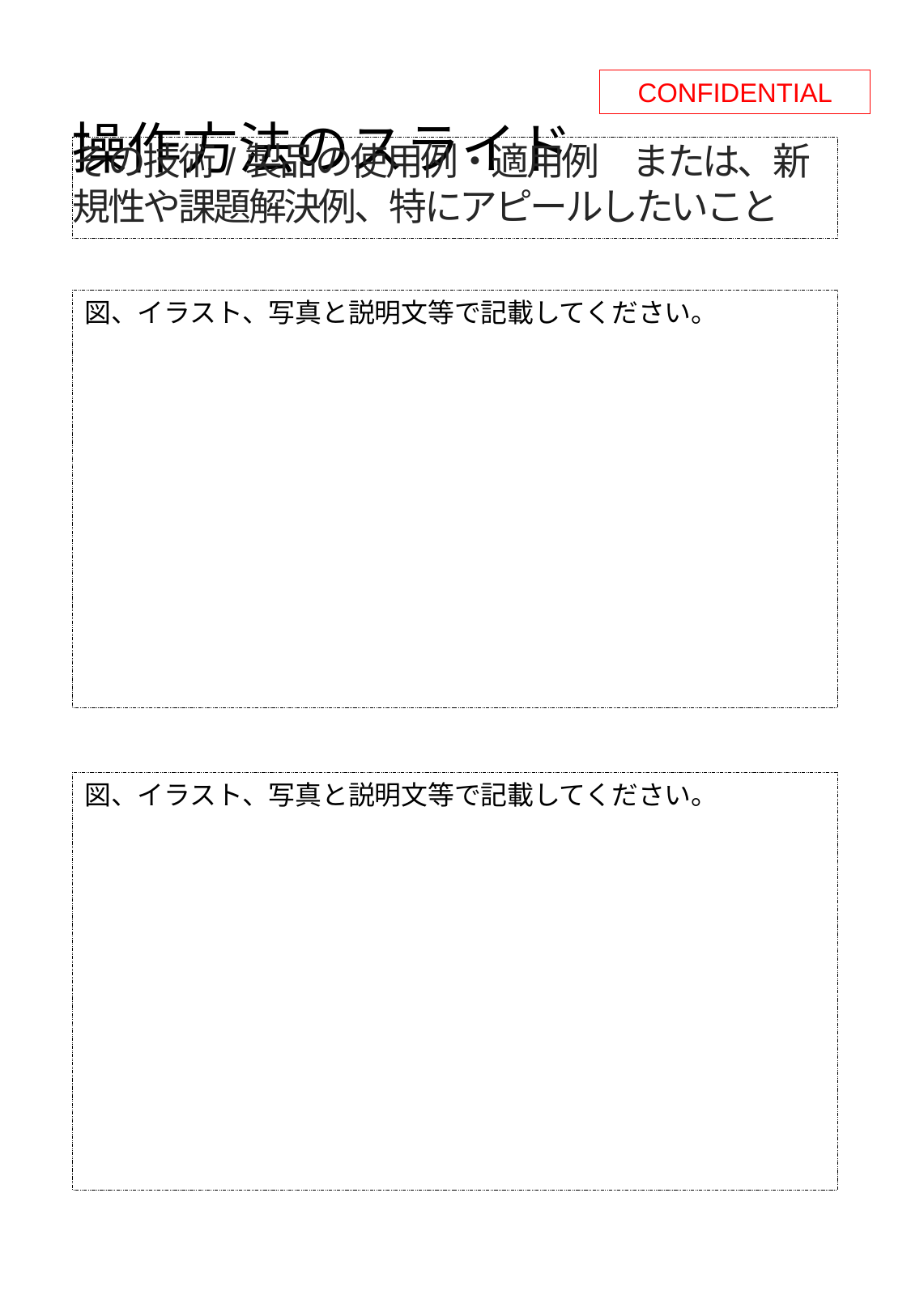

CONFIDENTIAL
# 操作方法のスライド
その技術/製品の使用例・適用例　または、新規性や課題解決例、特にアピールしたいこと
図、イラスト、写真と説明文等で記載してください。
図、イラスト、写真と説明文等で記載してください。